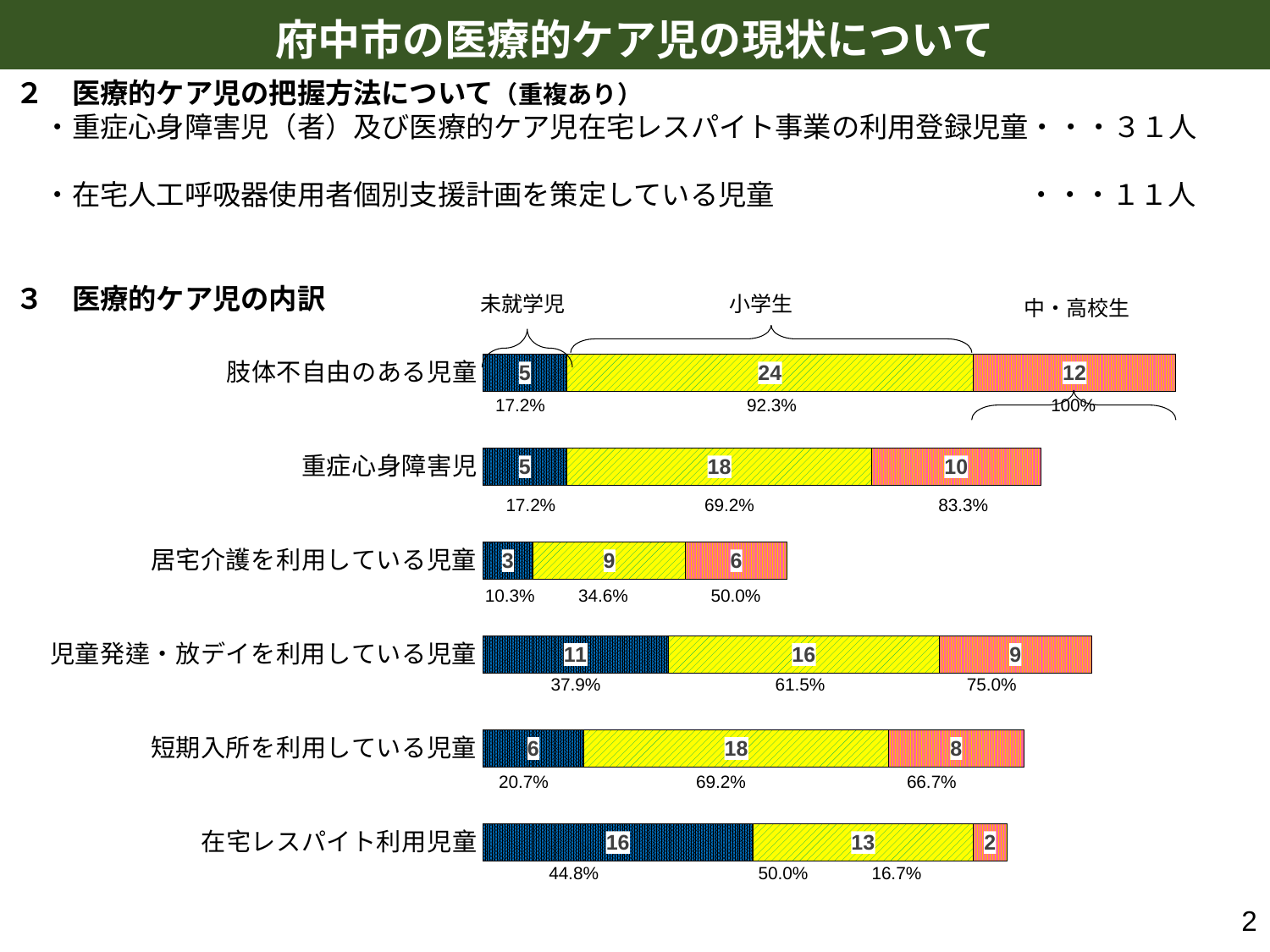

| 府中市の医療的ケア児の現状について |
| --- |
２　医療的ケア児の把握方法について（重複あり）
　・重症心身障害児（者）及び医療的ケア児在宅レスパイト事業の利用登録児童・・・３１人
　・在宅人工呼吸器使用者個別支援計画を策定している児童　　　　　　　　　・・・１１人

３　医療的ケア児の内訳
未就学児
小学生
中・高校生

### Chart

| Category | 未就学児 | 小学生 | 中・高校生 |
|---|---|---|---|
| 在宅レスパイト利用児童 | 16.0 | 13.0 | 2.0 |
| 短期入所を利用している児童 | 6.0 | 18.0 | 8.0 |
| 児童発達・放デイを利用している児童 | 11.0 | 16.0 | 9.0 |
| 居宅介護を利用している児童 | 3.0 | 9.0 | 6.0 |
| 重症心身障害児 | 5.0 | 18.0 | 10.0 |
| 肢体不自由のある児童 | 5.0 | 24.0 | 12.0 |
17.2%　　　　　　　　　　　92.3%　　　　　　　　　　　　　　100%
　17.2%　　　　　　　　69.2%　　　　　　　　　　83.3%
 10.3%　　34.6%　　　　 50.0%
　　　37.9%　　　　　　　　　  61.5%　　　　       　　75.0%
 20.7%　　　　　　　    69.2%　　　　　　　  　 66.7%
           44.8%　　　　　　　       50.0%　     　16.7%
2